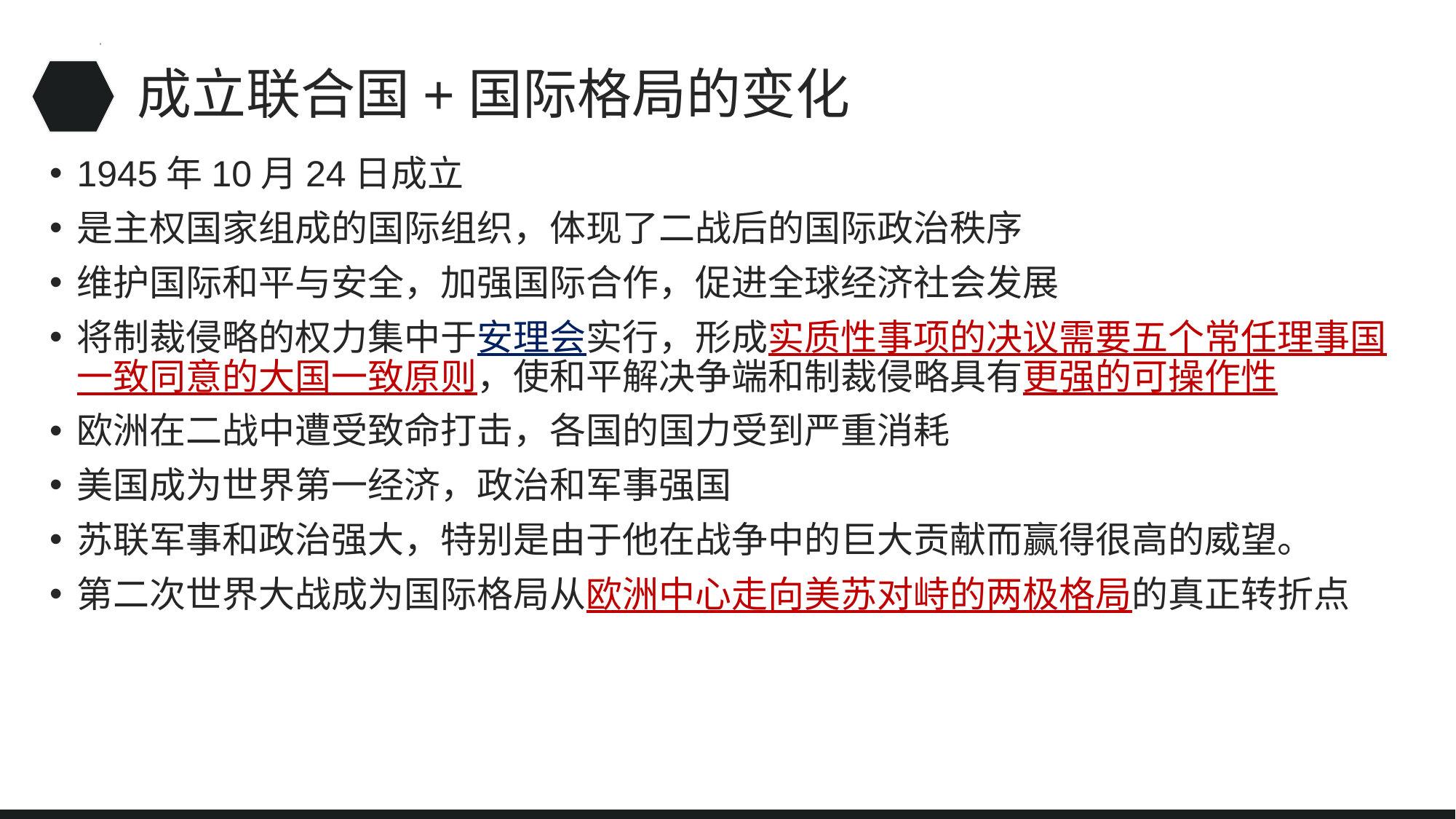

# 成立联合国+国际格局的变化
1945年10月24日成立
是主权国家组成的国际组织，体现了二战后的国际政治秩序
维护国际和平与安全，加强国际合作，促进全球经济社会发展
将制裁侵略的权力集中于安理会实行，形成实质性事项的决议需要五个常任理事国一致同意的大国一致原则，使和平解决争端和制裁侵略具有更强的可操作性
欧洲在二战中遭受致命打击，各国的国力受到严重消耗
美国成为世界第一经济，政治和军事强国
苏联军事和政治强大，特别是由于他在战争中的巨大贡献而赢得很高的威望。
第二次世界大战成为国际格局从欧洲中心走向美苏对峙的两极格局的真正转折点